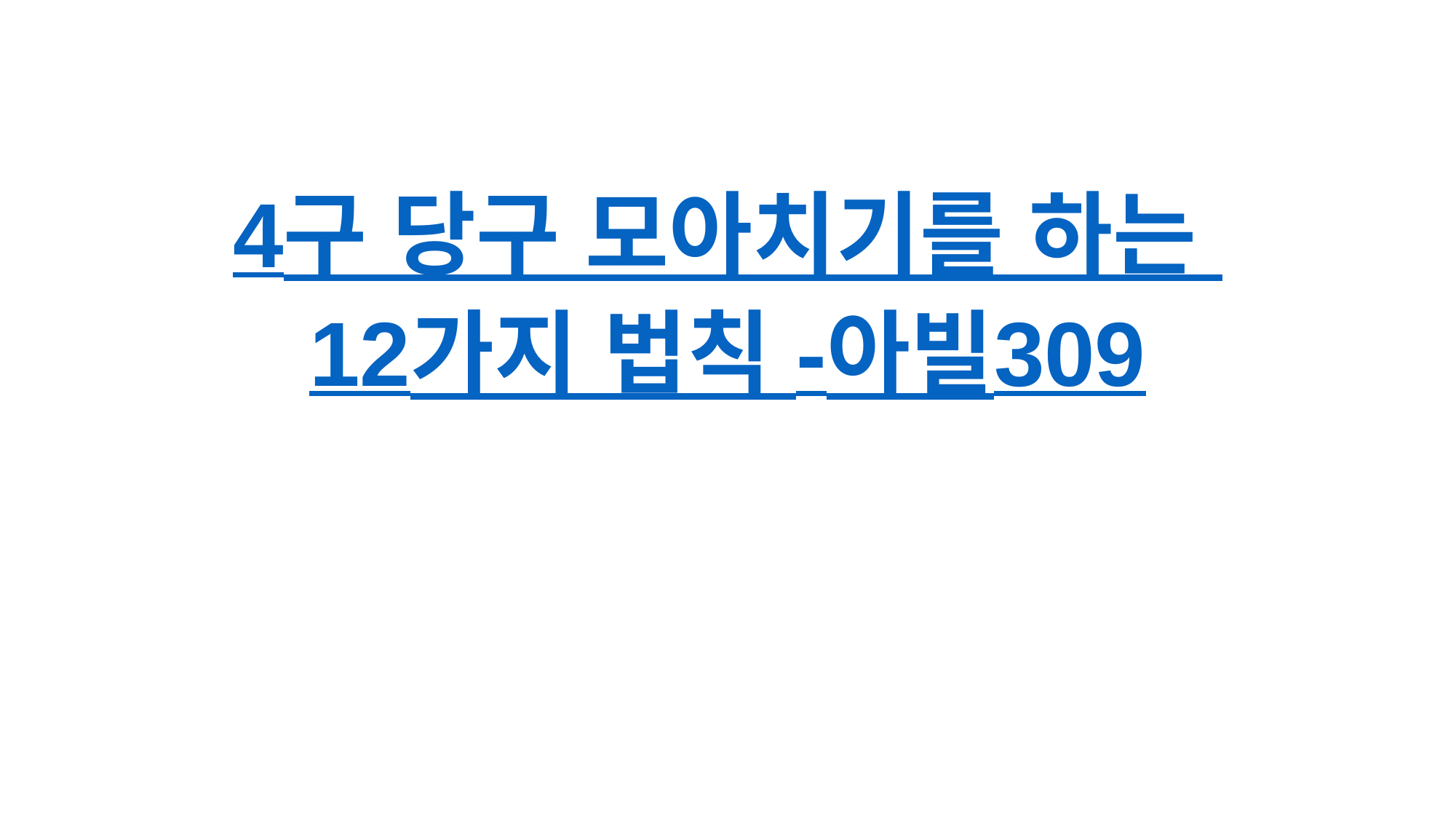

# 4구 당구 모아치기를 하는 12가지 법칙 -아빌309